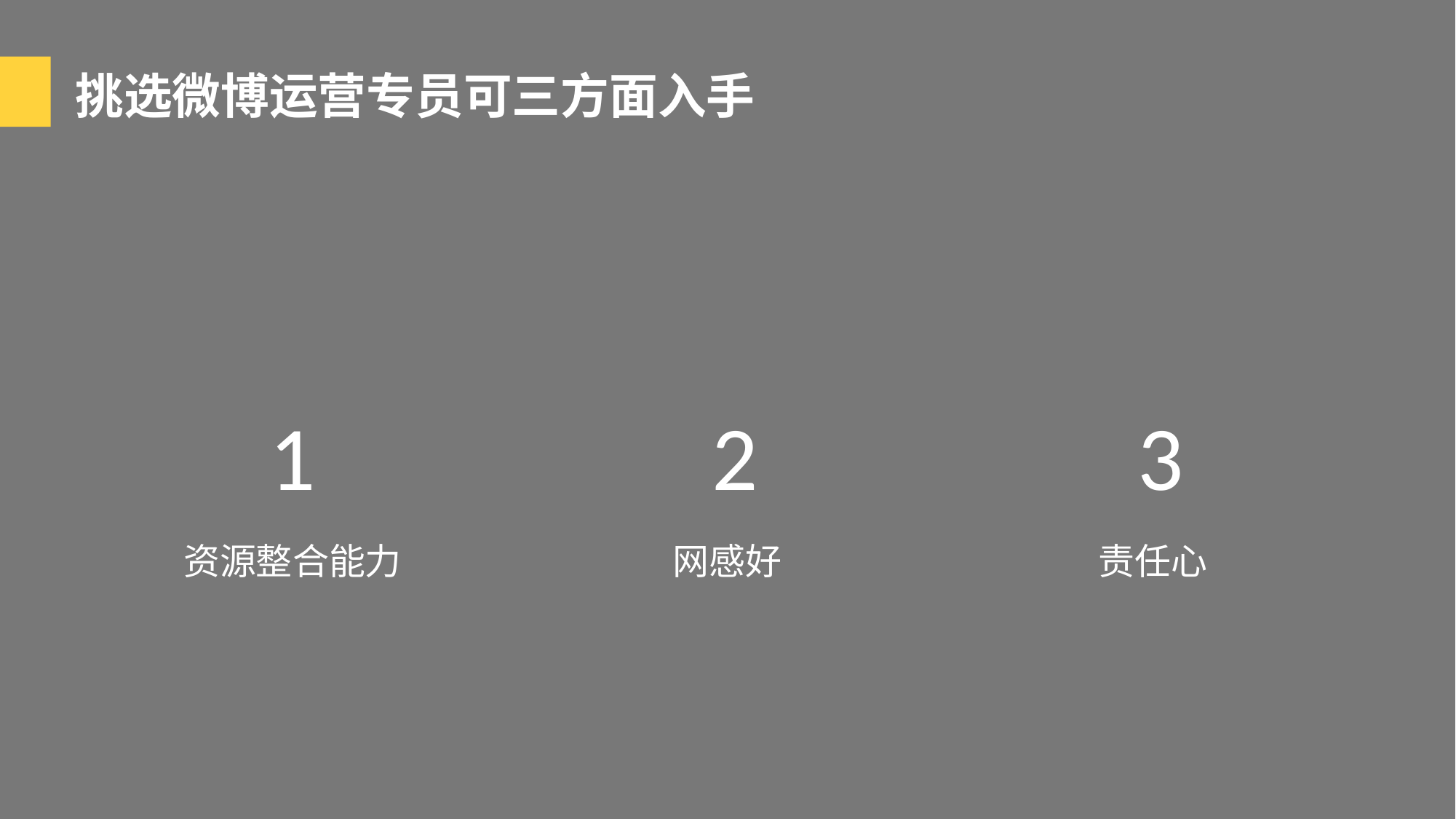

挑选微博运营专员可三方面入手
1
2
3
资源整合能力
网感好
责任心